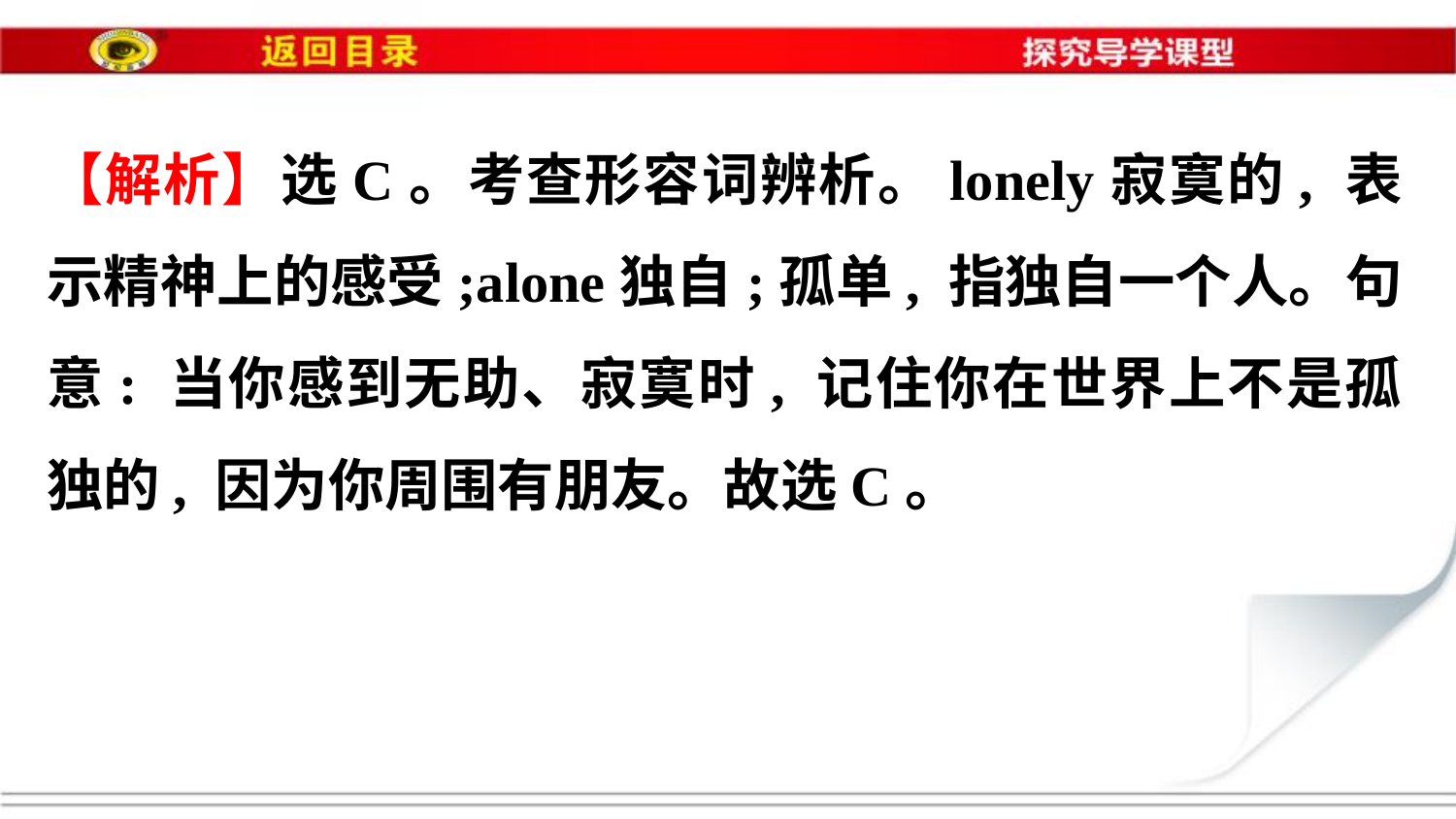

【解析】选C。考查形容词辨析。lonely寂寞的, 表示精神上的感受;alone独自;孤单, 指独自一个人。句意: 当你感到无助、寂寞时, 记住你在世界上不是孤独的, 因为你周围有朋友。故选C。